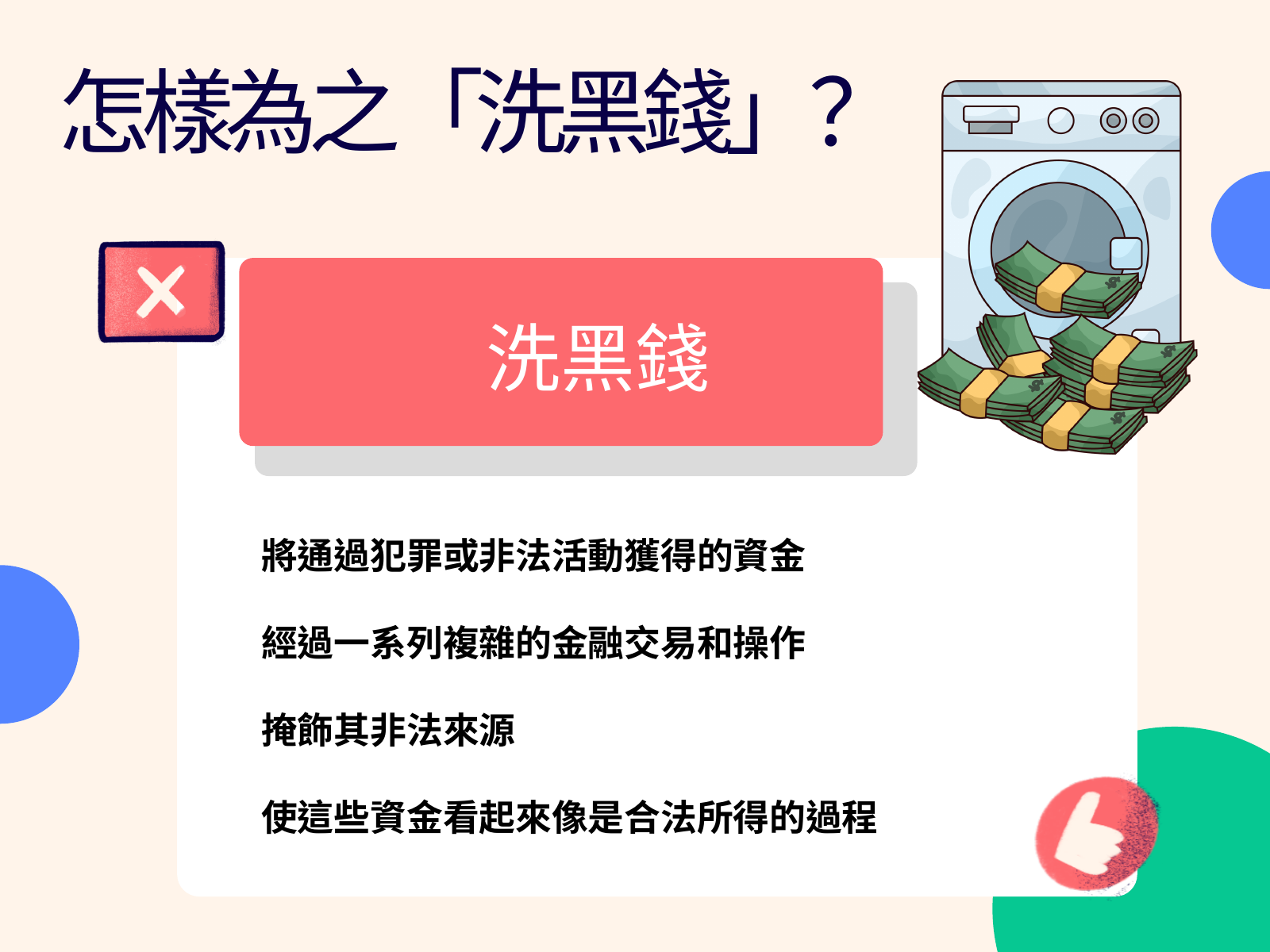

怎樣為之「洗黑錢」？

洗黑錢

將通過犯罪或非法活動獲得的資金

經過一系列複雜的金融交易和操作

掩飾其非法來源

使這些資金看起來像是合法所得的過程